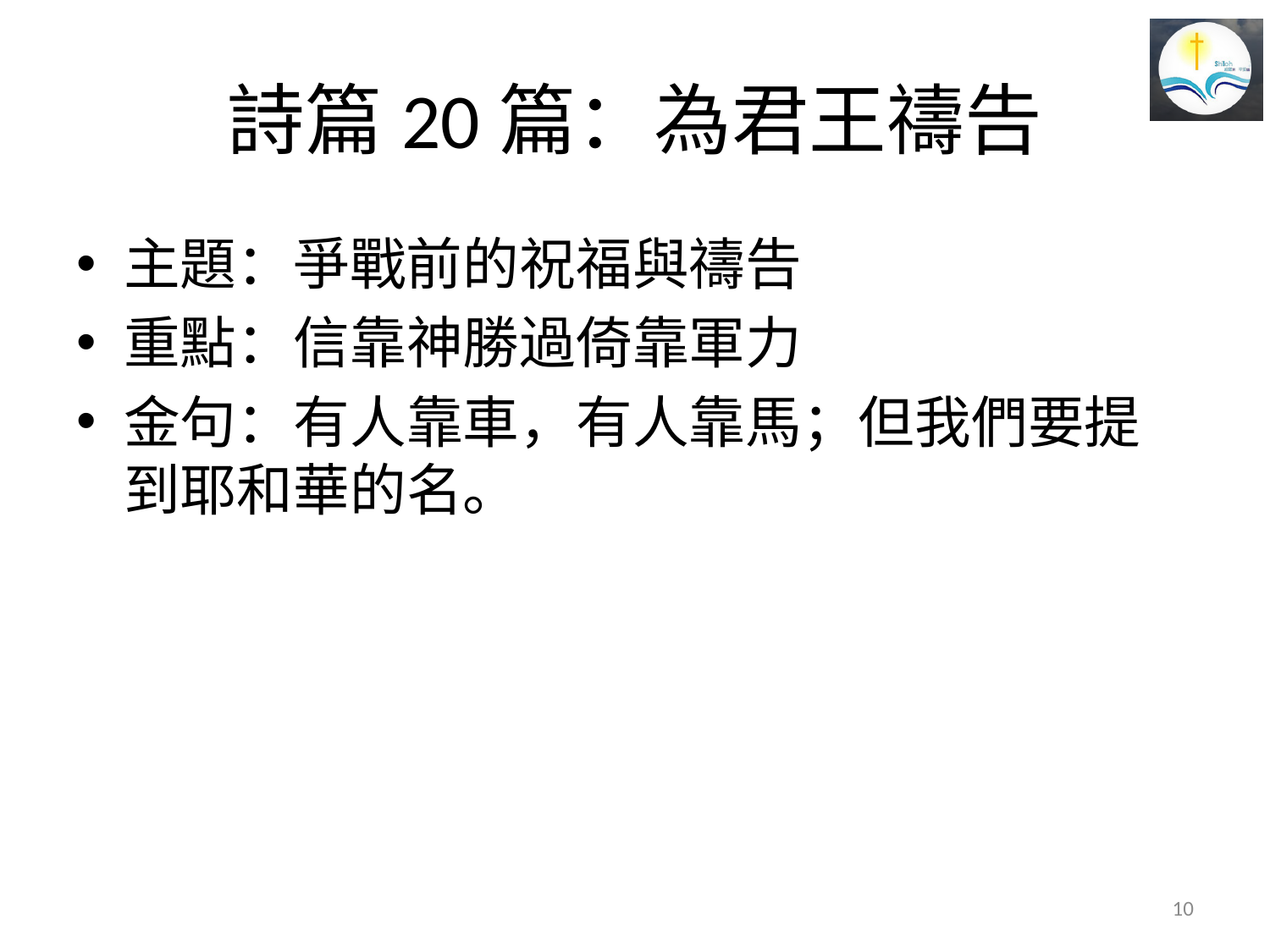

# 詩篇20篇：為君王禱告
主題：爭戰前的祝福與禱告
重點：信靠神勝過倚靠軍力
金句：有人靠車，有人靠馬；但我們要提到耶和華的名。
10